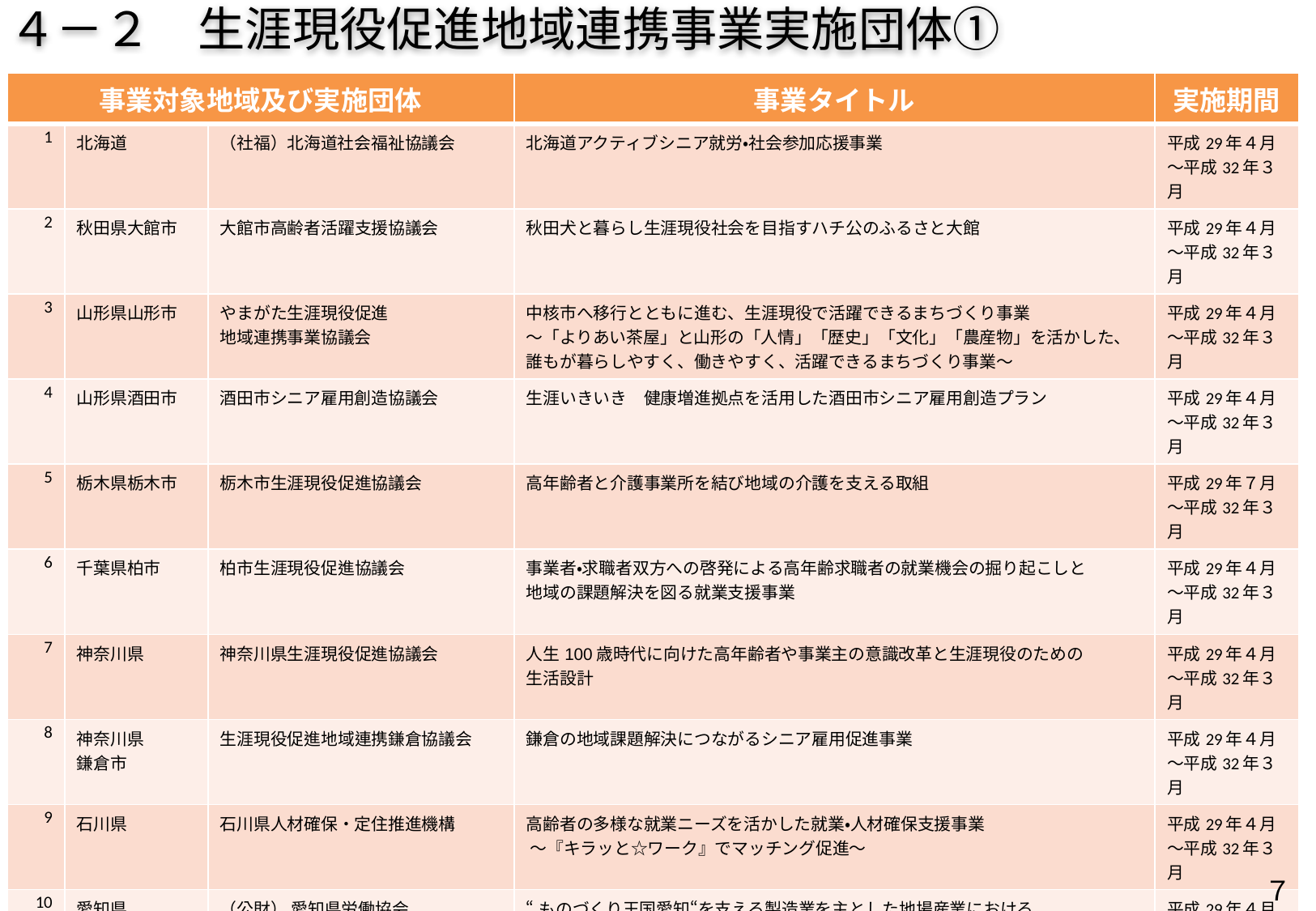

４－２　生涯現役促進地域連携事業実施団体①
| 事業対象地域及び実施団体 |  |  | 事業タイトル | 実施期間 |
| --- | --- | --- | --- | --- |
| 1 | 北海道 | （社福）北海道社会福祉協議会 | 北海道アクティブシニア就労・社会参加応援事業 | 平成29年４月～平成32年３月 |
| 2 | 秋田県大館市 | 大館市高齢者活躍支援協議会 | 秋田犬と暮らし生涯現役社会を目指すハチ公のふるさと大館 | 平成29年４月～平成32年３月 |
| 3 | 山形県山形市 | やまがた生涯現役促進 地域連携事業協議会 | 中核市へ移行とともに進む、生涯現役で活躍できるまちづくり事業 ～「よりあい茶屋」と山形の「人情」「歴史」「文化」「農産物」を活かした、 誰もが暮らしやすく、働きやすく、活躍できるまちづくり事業～ | 平成29年４月～平成32年３月 |
| 4 | 山形県酒田市 | 酒田市シニア雇用創造協議会 | 生涯いきいき　健康増進拠点を活用した酒田市シニア雇用創造プラン | 平成29年４月～平成32年３月 |
| 5 | 栃木県栃木市 | 栃木市生涯現役促進協議会 | 高年齢者と介護事業所を結び地域の介護を支える取組 | 平成29年７月～平成32年３月 |
| 6 | 千葉県柏市 | 柏市生涯現役促進協議会 | 事業者・求職者双方への啓発による高年齢求職者の就業機会の掘り起こしと 地域の課題解決を図る就業支援事業 | 平成29年４月～平成32年３月 |
| 7 | 神奈川県 | 神奈川県生涯現役促進協議会 | 人生100歳時代に向けた高年齢者や事業主の意識改革と生涯現役のための 生活設計 | 平成29年４月～平成32年３月 |
| 8 | 神奈川県 鎌倉市 | 生涯現役促進地域連携鎌倉協議会 | 鎌倉の地域課題解決につながるシニア雇用促進事業 | 平成29年４月～平成32年３月 |
| 9 | 石川県 | 石川県人材確保・定住推進機構 | 高齢者の多様な就業ニーズを活かした就業・人材確保支援事業 ～『キラッと☆ワーク』でマッチング促進～ | 平成29年４月～平成32年３月 |
| 10 | 愛知県 | （公財） 愛知県労働協会 | “ものづくり王国愛知“を支える製造業を主とした地場産業における 高年齢求職者と事業所とのマッチングに向けた取組 | 平成29年４月～平成32年３月 |
| 11 | 京都府 | 京都府元気シニア活躍協議会 | 京都府における高年齢者いきいき活躍事業 ～”生涯現役社会”の着実な前進に向けて～ | 平成29年４月～平成32年３月 |
| 12 | 大阪府 | 大阪府高年齢者就業機会確保 地域連携協議会 | 高年齢者の新たな職域拡大の実践 ～わしらまだまだ現役や！おおさかシニアの働きたい促進プロジェクト～ | 平成29年４月～平成32年３月 |
| 13 | 大阪府豊中市 | 豊中市生涯現役促進 地域連携事業推進協議会 | 住宅都市の強みを活かした高年齢者の雇用及び就労・社会参加の場創出事業 | 平成29年４月～平成32年３月 |
| 14 | 鳥取県米子市 | 米子市生涯現役促進協議会 | 「宿泊拠点都市・米子」ワークシェアによるシニア（高年齢者）の雇用・就業機会の開拓とマッチング〝ハツラツ 米子市、だんだんワーク支援事業〟 | 平成29年４月～平成32年３月 |
７